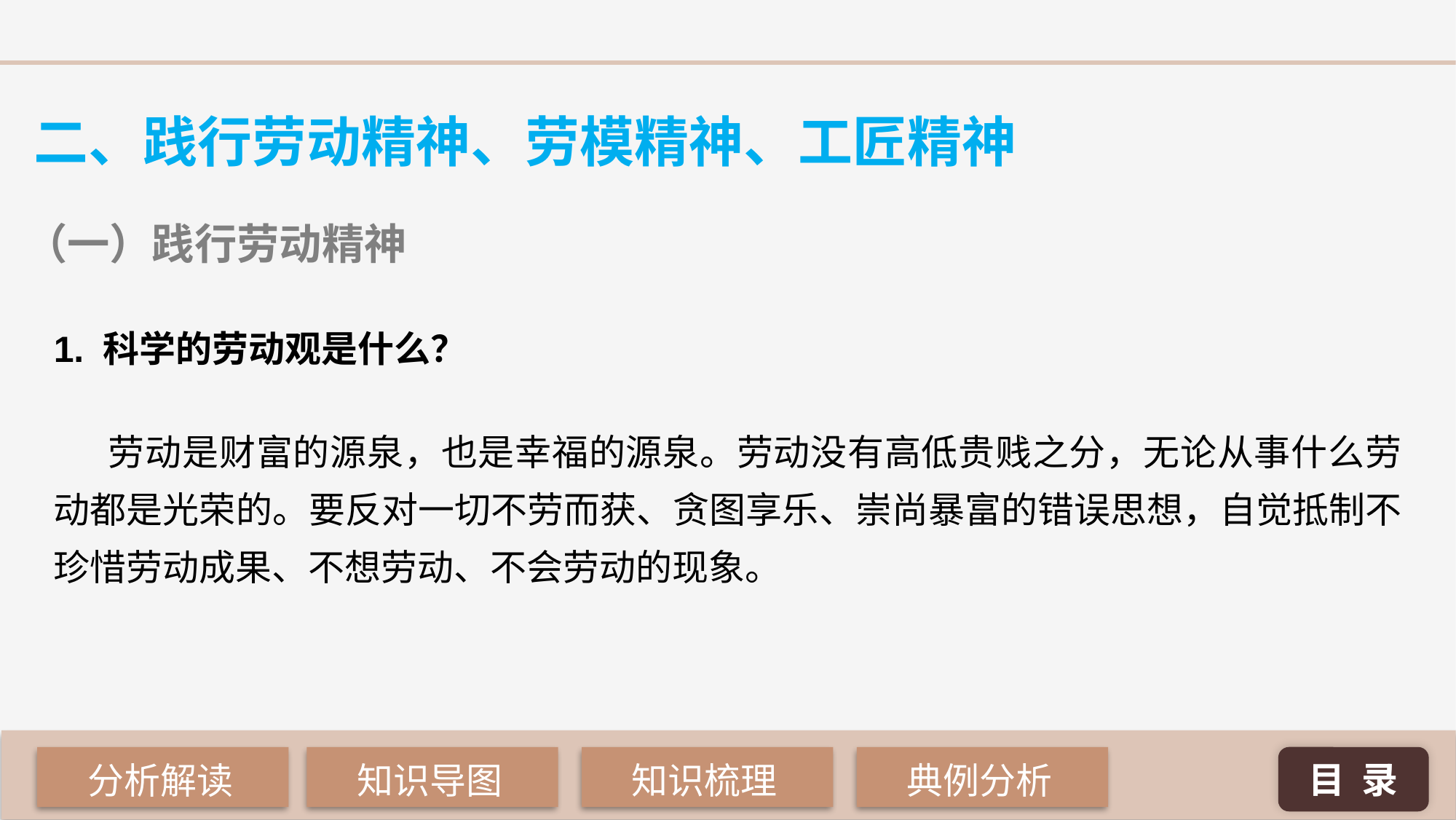

二、践行劳动精神、劳模精神、工匠精神
（一）践行劳动精神
1. 科学的劳动观是什么？
劳动是财富的源泉，也是幸福的源泉。劳动没有高低贵贱之分，无论从事什么劳动都是光荣的。要反对一切不劳而获、贪图享乐、崇尚暴富的错误思想，自觉抵制不珍惜劳动成果、不想劳动、不会劳动的现象。